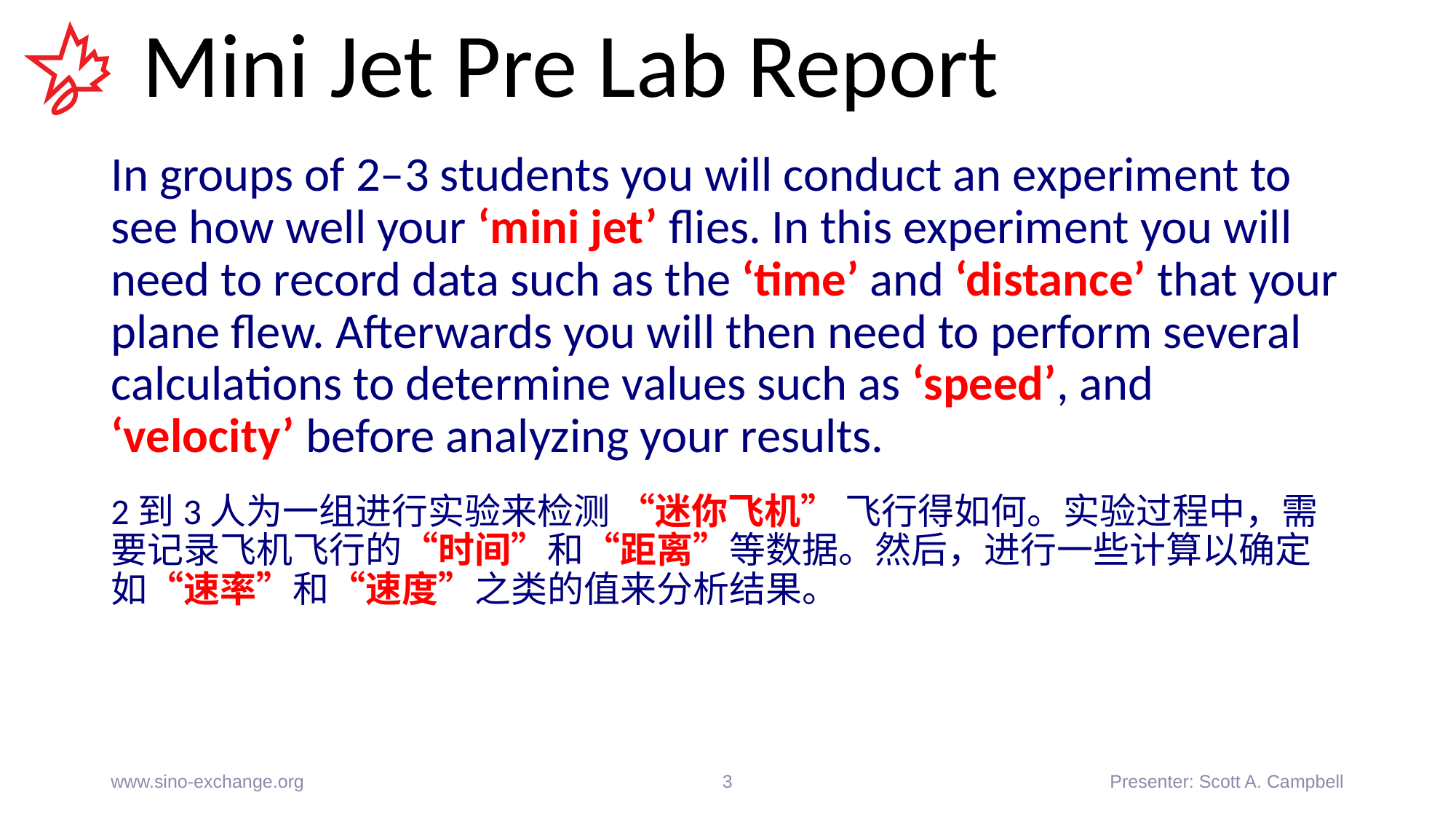

# Mini Jet Pre Lab Report
In groups of 2–3 students you will conduct an experiment to see how well your ‘mini jet’ flies. In this experiment you will need to record data such as the ‘time’ and ‘distance’ that your plane flew. Afterwards you will then need to perform several calculations to determine values such as ‘speed’, and ‘velocity’ before analyzing your results.
2到3人为一组进行实验来检测 “迷你飞机” 飞行得如何。实验过程中，需要记录飞机飞行的“时间”和“距离”等数据。然后，进行一些计算以确定如“速率”和“速度”之类的值来分析结果。
www.sino-exchange.org
3
Presenter: Scott A. Campbell